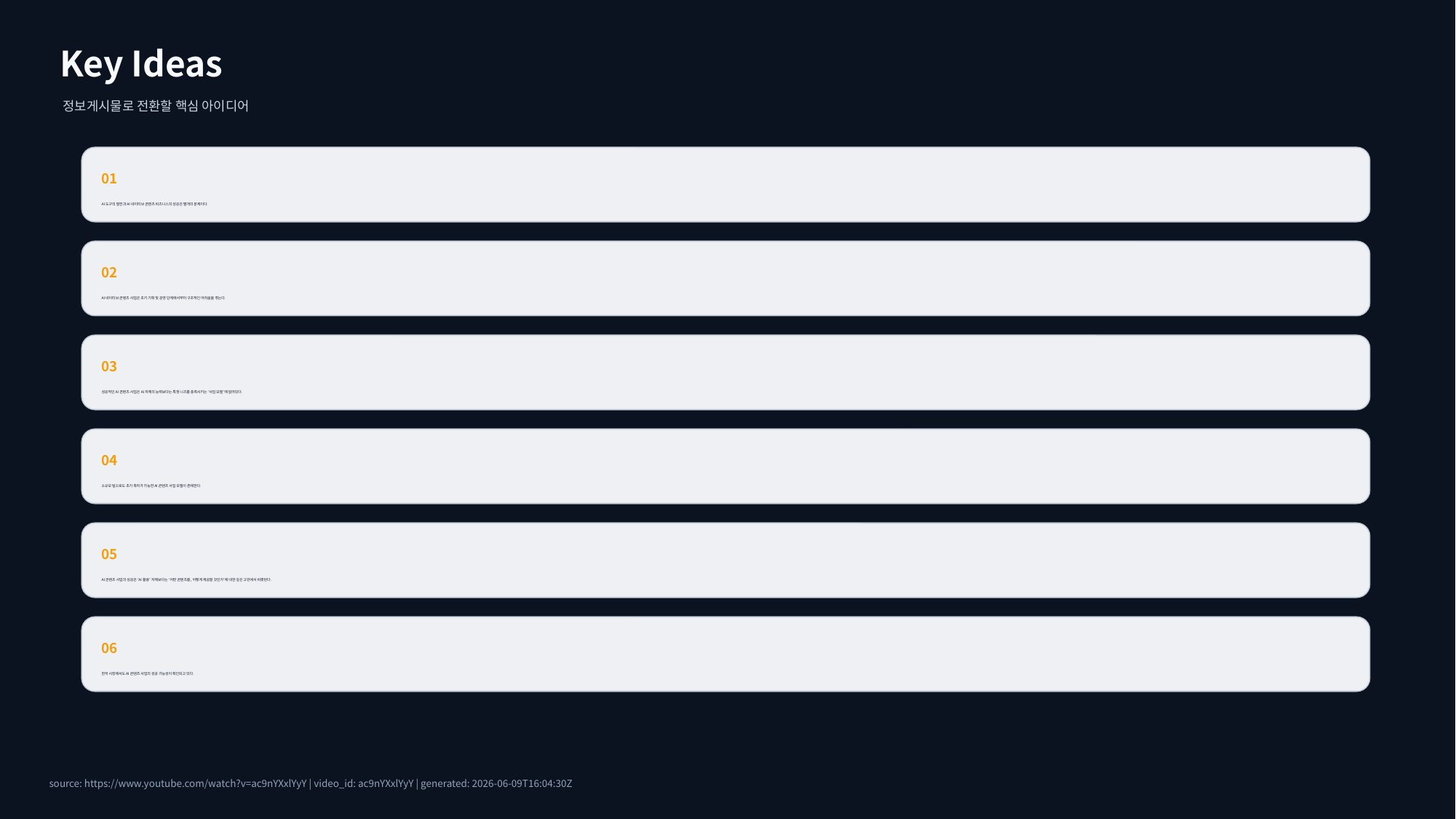

Key Ideas
정보게시물로 전환할 핵심 아이디어

01
AI 도구의 발전과 AI 네이티브 콘텐츠 비즈니스의 성공은 별개의 문제이다.

02
AI 네이티브 콘텐츠 사업은 초기 기획 및 운영 단계에서부터 구조적인 어려움을 겪는다.

03
성공적인 AI 콘텐츠 사업은 AI 자체의 능력보다는 특정 니즈를 충족시키는 '사업 모델'에 달려있다.

04
소규모 팀으로도 초기 흑자가 가능한 AI 콘텐츠 사업 모델이 존재한다.

05
AI 콘텐츠 사업의 성공은 'AI 활용' 자체보다는 '어떤 콘텐츠를, 어떻게 제공할 것인가'에 대한 깊은 고민에서 비롯된다.

06
한국 시장에서도 AI 콘텐츠 사업의 성공 가능성이 확인되고 있다.
source: https://www.youtube.com/watch?v=ac9nYXxlYyY | video_id: ac9nYXxlYyY | generated: 2026-06-09T16:04:30Z